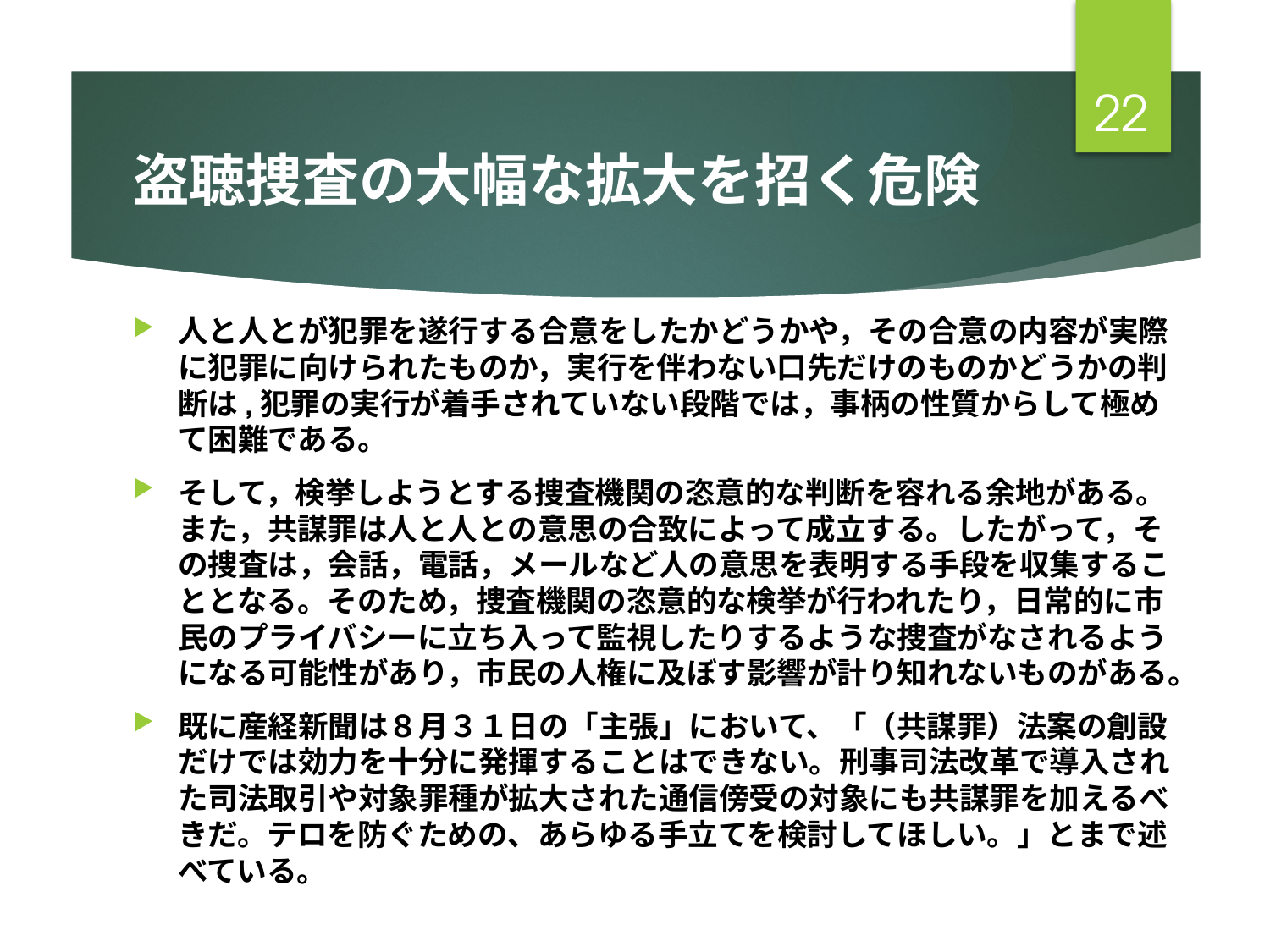

22
# 盗聴捜査の大幅な拡大を招く危険
人と人とが犯罪を遂行する合意をしたかどうかや，その合意の内容が実際に犯罪に向けられたものか，実行を伴わない口先だけのものかどうかの判断は,犯罪の実行が着手されていない段階では，事柄の性質からして極めて困難である。
そして，検挙しようとする捜査機関の恣意的な判断を容れる余地がある。また，共謀罪は人と人との意思の合致によって成立する。したがって，その捜査は，会話，電話，メールなど人の意思を表明する手段を収集することとなる。そのため，捜査機関の恣意的な検挙が行われたり，日常的に市民のプライバシーに立ち入って監視したりするような捜査がなされるようになる可能性があり，市民の人権に及ぼす影響が計り知れないものがある。
既に産経新聞は８月３１日の「主張」において、「（共謀罪）法案の創設だけでは効力を十分に発揮することはできない。刑事司法改革で導入された司法取引や対象罪種が拡大された通信傍受の対象にも共謀罪を加えるべきだ。テロを防ぐための、あらゆる手立てを検討してほしい。」とまで述べている。